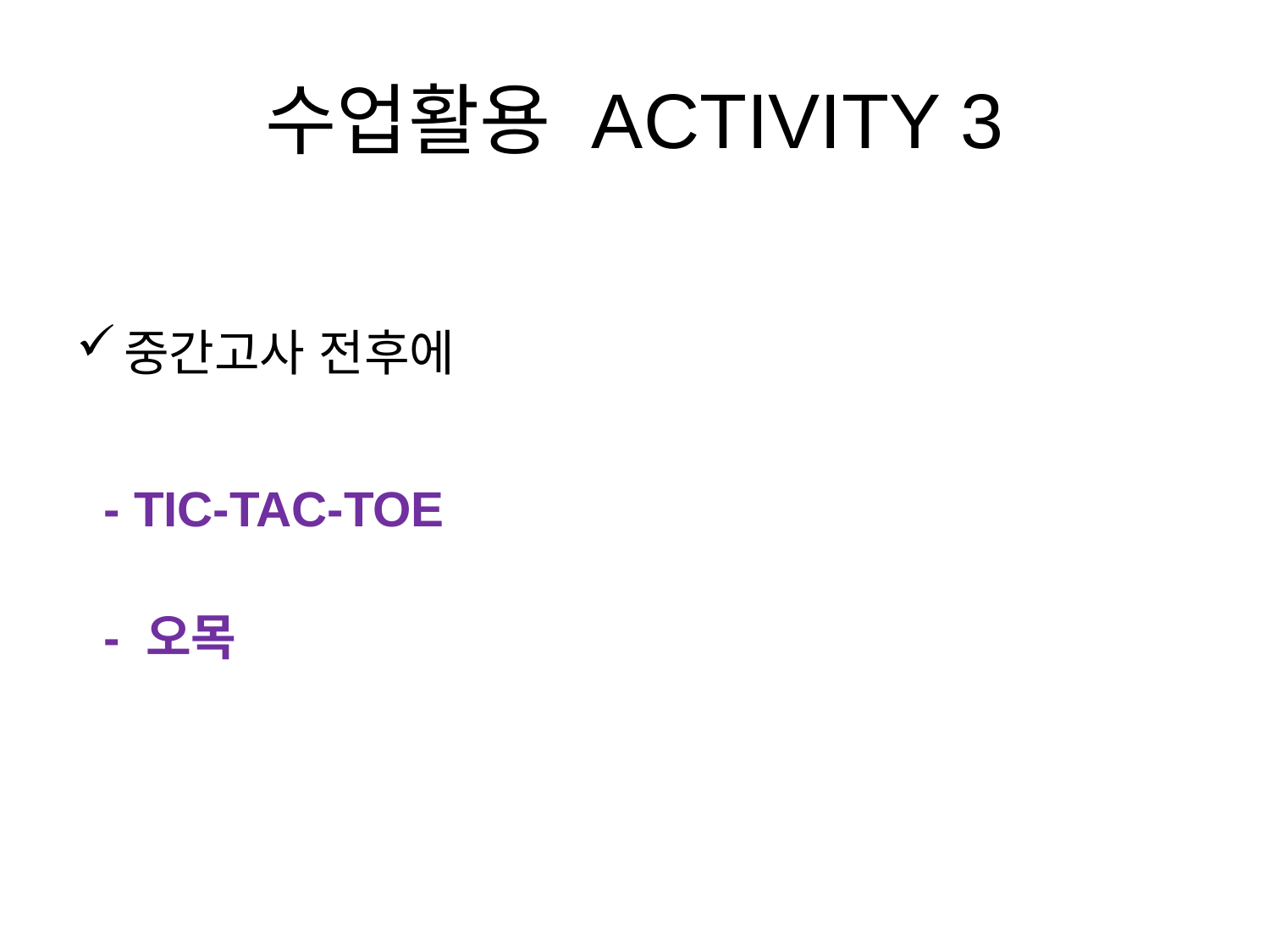

# 수업활용 ACTIVITY 3
중간고사 전후에

  - TIC-TAC-TOE
  - 오목